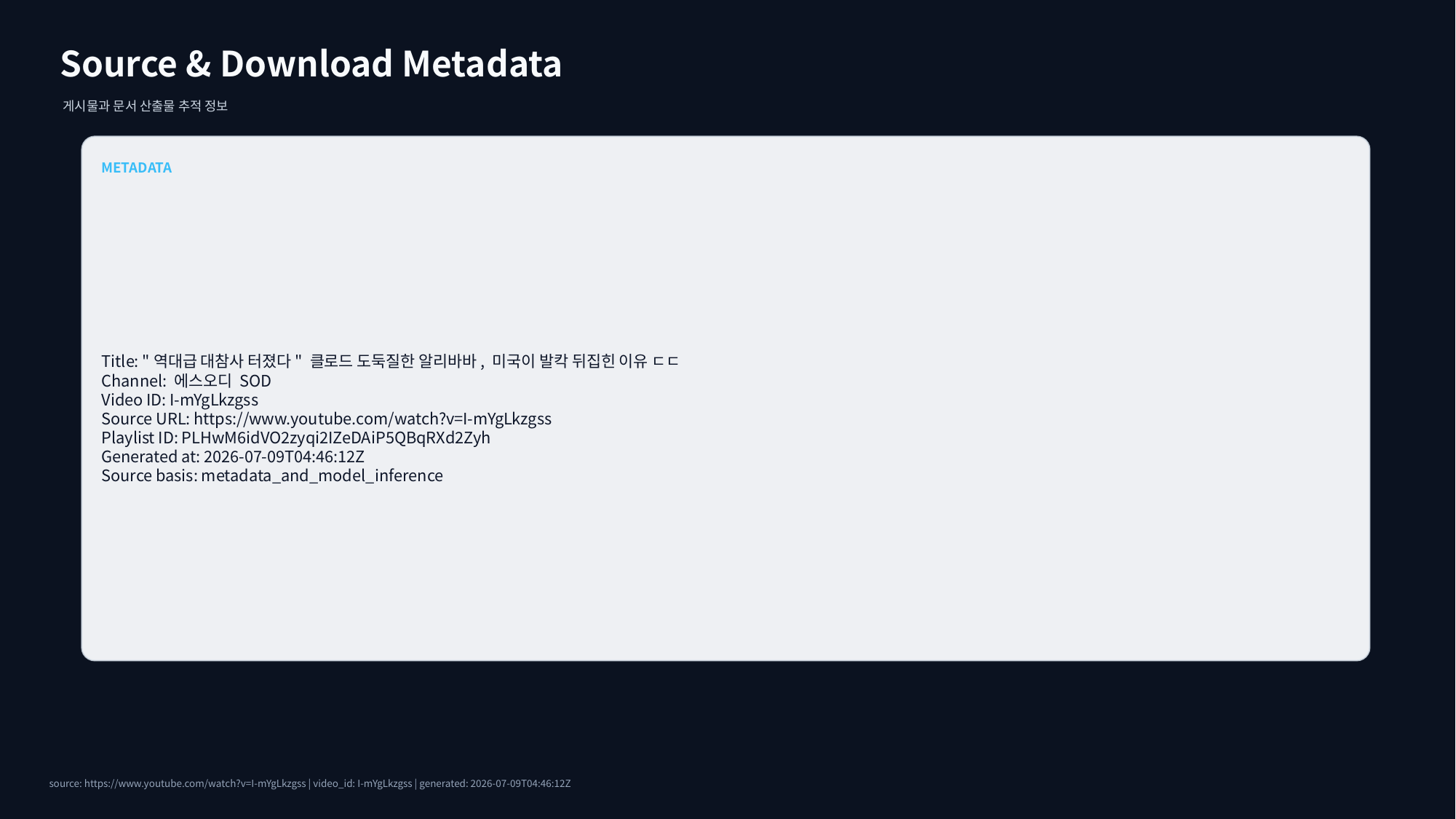

Source & Download Metadata
게시물과 문서 산출물 추적 정보

METADATA
Title: "역대급 대참사 터졌다" 클로드 도둑질한 알리바바, 미국이 발칵 뒤집힌 이유 ㄷㄷ
Channel: 에스오디 SOD
Video ID: I-mYgLkzgss
Source URL: https://www.youtube.com/watch?v=I-mYgLkzgss
Playlist ID: PLHwM6idVO2zyqi2IZeDAiP5QBqRXd2Zyh
Generated at: 2026-07-09T04:46:12Z
Source basis: metadata_and_model_inference
source: https://www.youtube.com/watch?v=I-mYgLkzgss | video_id: I-mYgLkzgss | generated: 2026-07-09T04:46:12Z